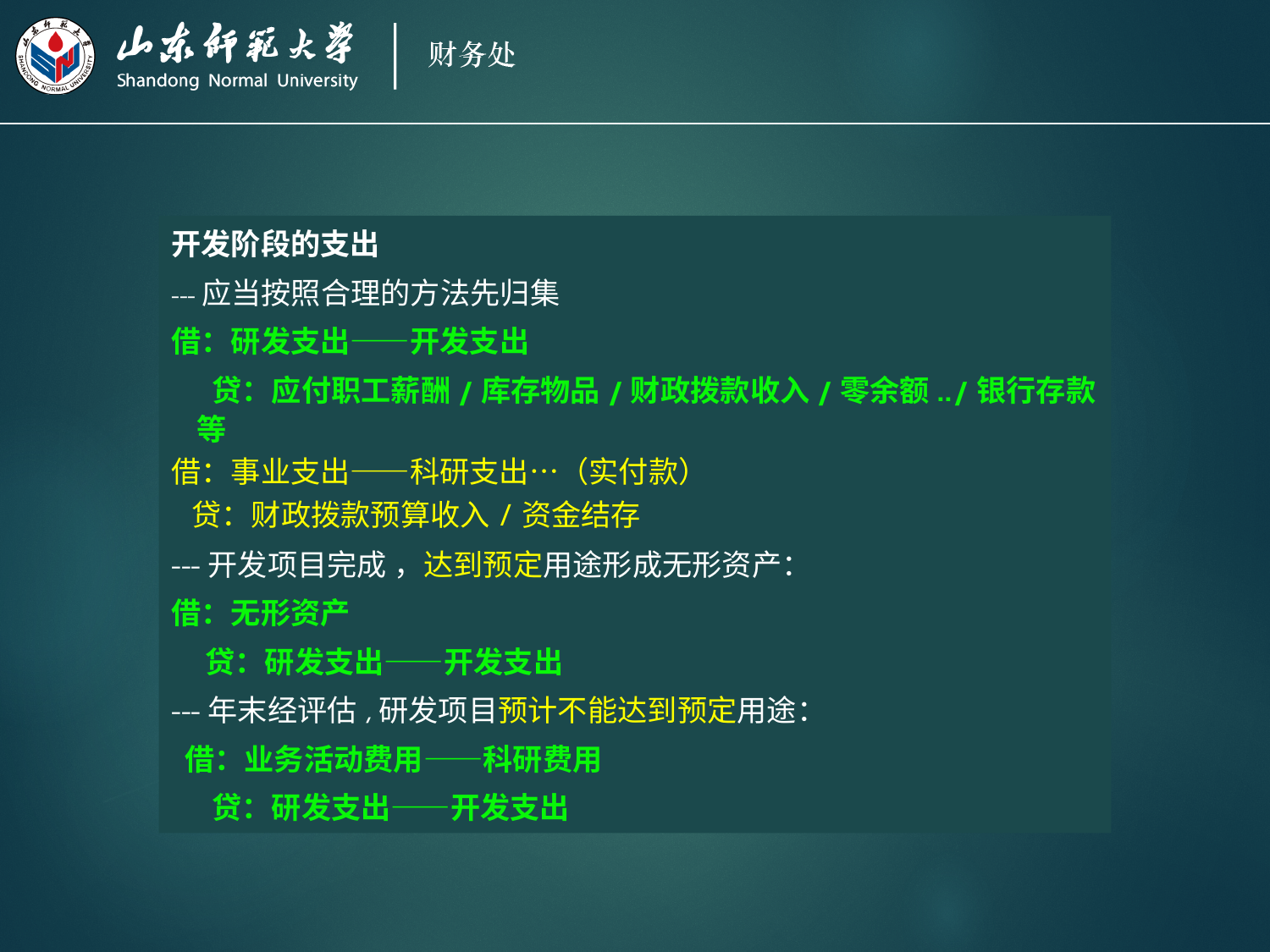

开发阶段的支出
---应当按照合理的方法先归集
借：研发支出——开发支出
     贷：应付职工薪酬/库存物品/财政拨款收入/零余额../银行存款等
借：事业支出——科研支出…（实付款）
  贷：财政拨款预算收入/资金结存
---开发项目完成 ，达到预定用途形成无形资产：
借：无形资产
    贷：研发支出——开发支出
---年末经评估,研发项目预计不能达到预定用途：
 借：业务活动费用——科研费用
     贷：研发支出——开发支出